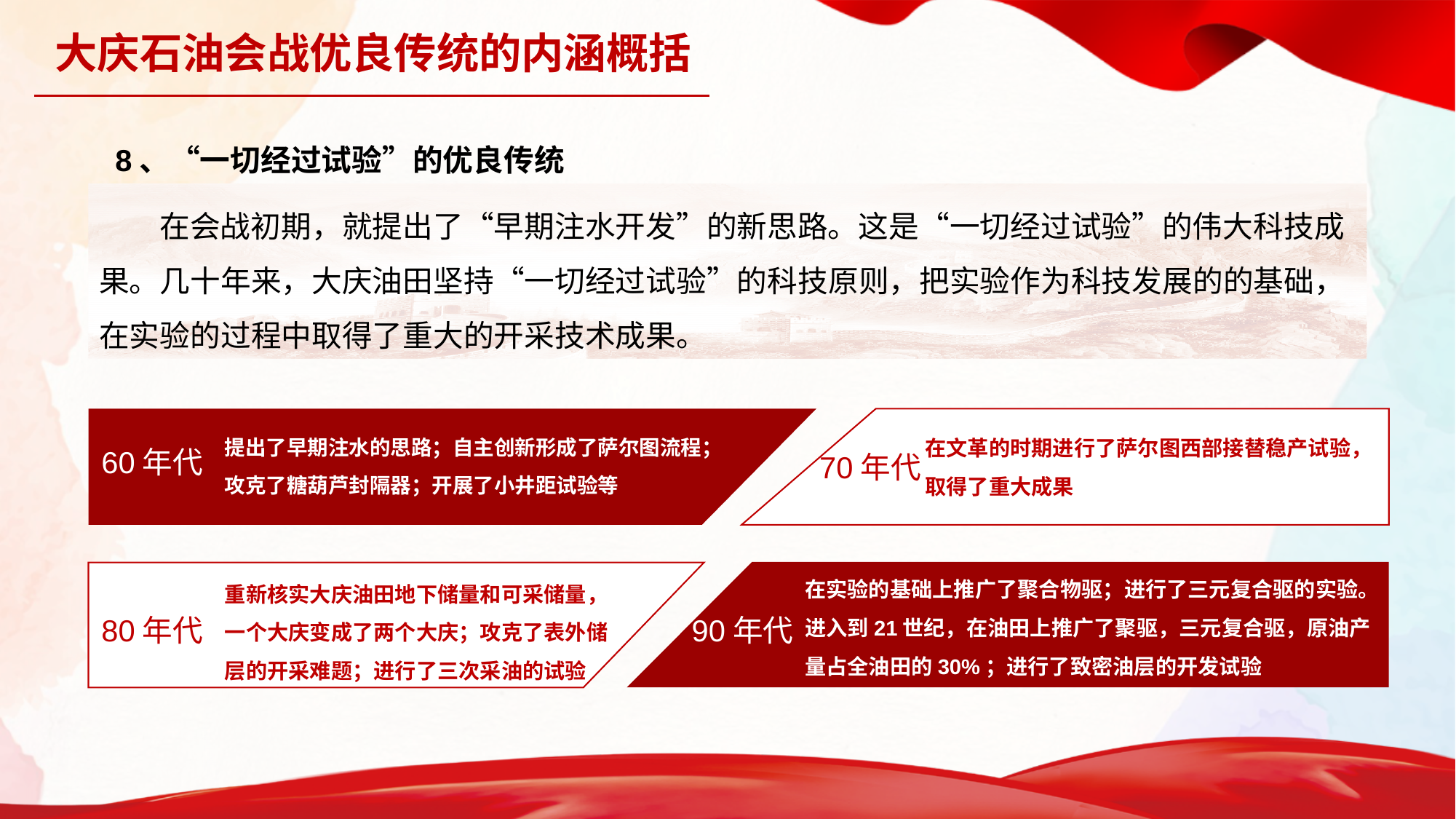

大庆石油会战优良传统的内涵概括
8、“一切经过试验”的优良传统
在会战初期，就提出了“早期注水开发”的新思路。这是“一切经过试验”的伟大科技成果。几十年来，大庆油田坚持“一切经过试验”的科技原则，把实验作为科技发展的的基础，在实验的过程中取得了重大的开采技术成果。
60年代
70年代

在文革的时期进行了萨尔图西部接替稳产试验，取得了重大成果
提出了早期注水的思路；自主创新形成了萨尔图流程；攻克了糖葫芦封隔器；开展了小井距试验等
在实验的基础上推广了聚合物驱；进行了三元复合驱的实验。进入到21世纪，在油田上推广了聚驱，三元复合驱，原油产量占全油田的30%；进行了致密油层的开发试验

重新核实大庆油田地下储量和可采储量，一个大庆变成了两个大庆；攻克了表外储层的开采难题；进行了三次采油的试验
90年代
80年代